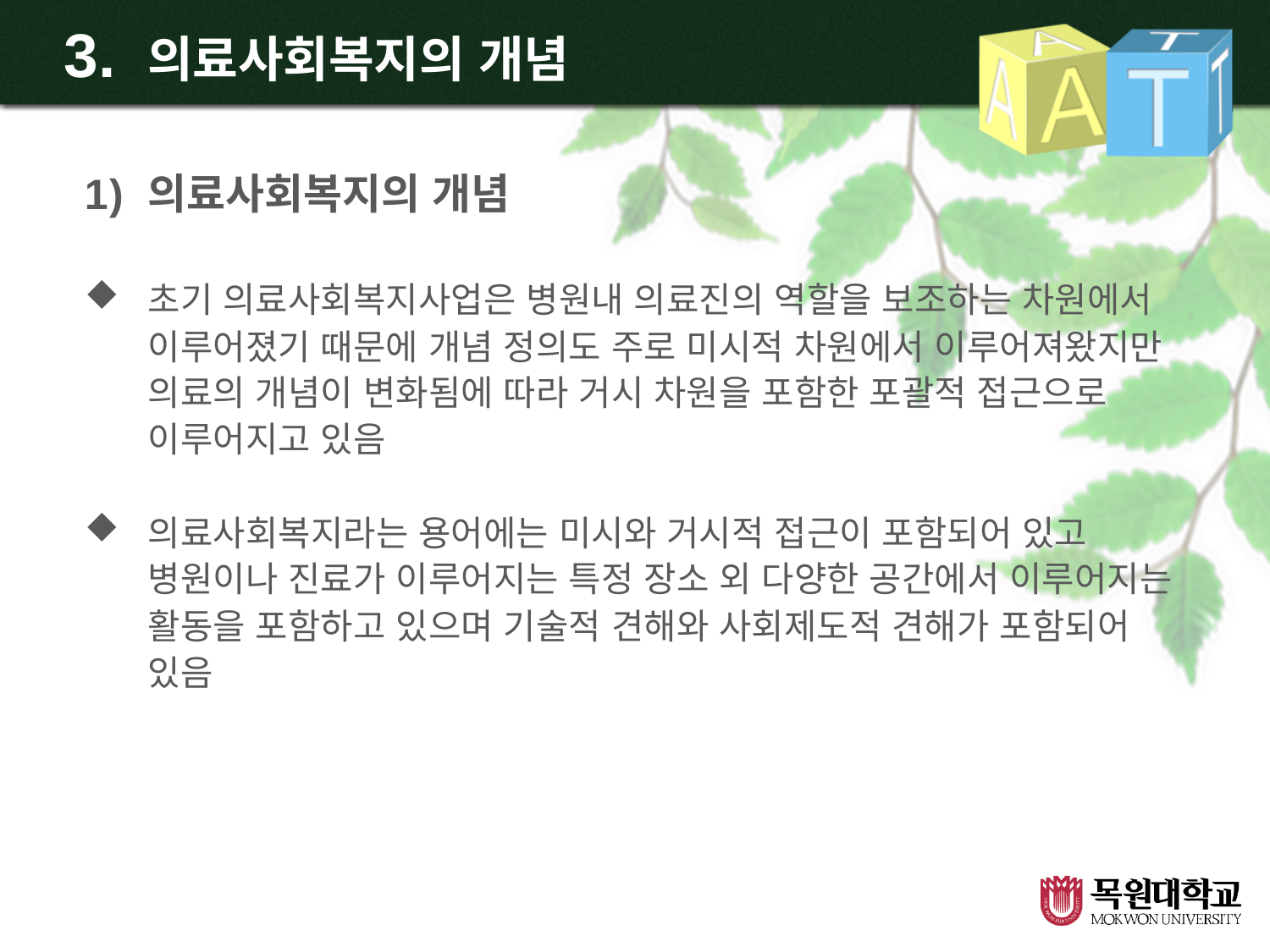

# 3. 의료사회복지의 개념

의료사회복지의 개념

초기 의료사회복지사업은 병원내 의료진의 역할을 보조하는 차원에서 이루어졌기 때문에 개념 정의도 주로 미시적 차원에서 이루어져왔지만 의료의 개념이 변화됨에 따라 거시 차원을 포함한 포괄적 접근으로 이루어지고 있음

의료사회복지라는 용어에는 미시와 거시적 접근이 포함되어 있고 병원이나 진료가 이루어지는 특정 장소 외 다양한 공간에서 이루어지는 활동을 포함하고 있으며 기술적 견해와 사회제도적 견해가 포함되어 있음